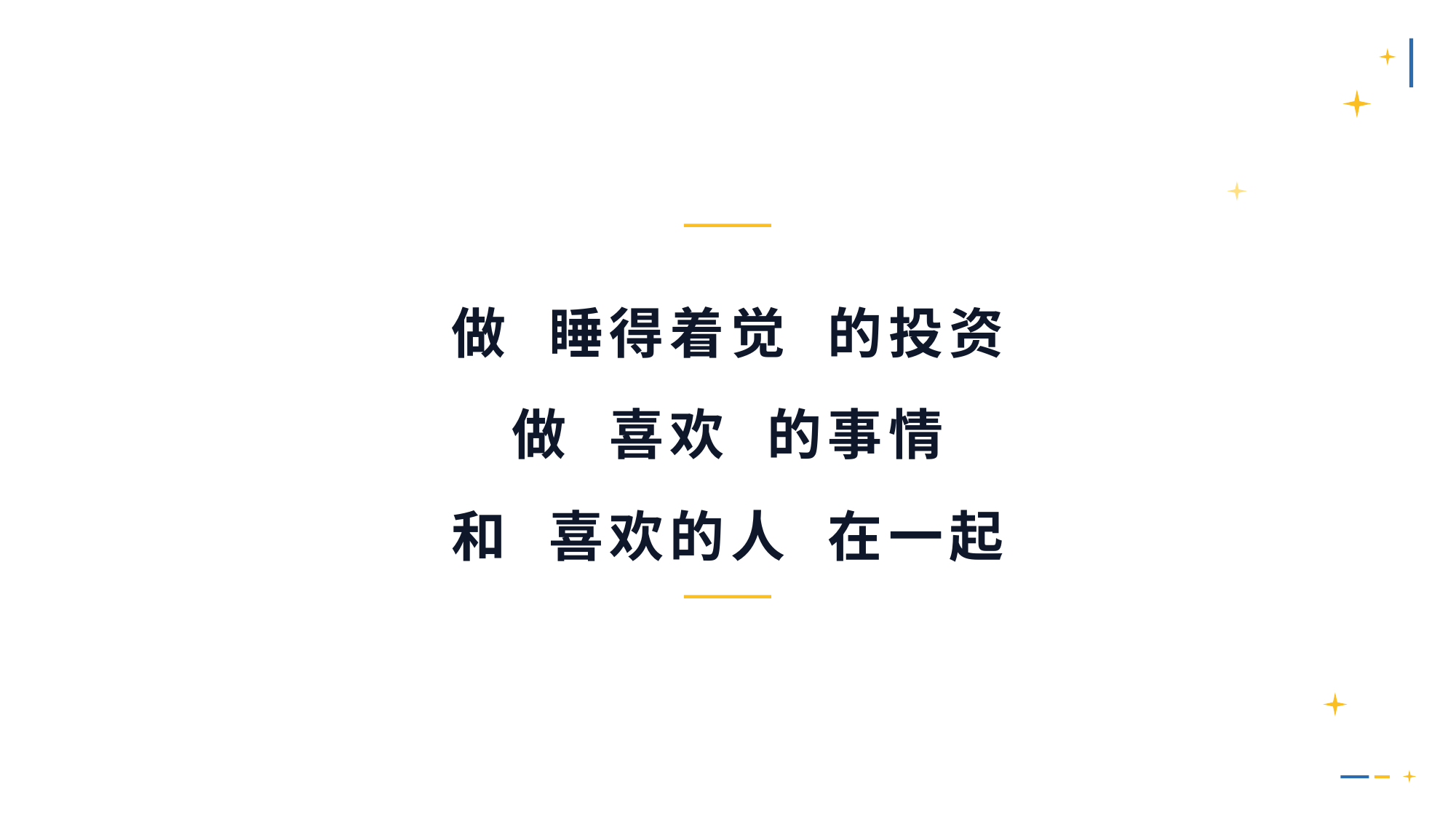

做  睡得着觉  的投资
做  喜欢  的事情
和  喜欢的人  在一起